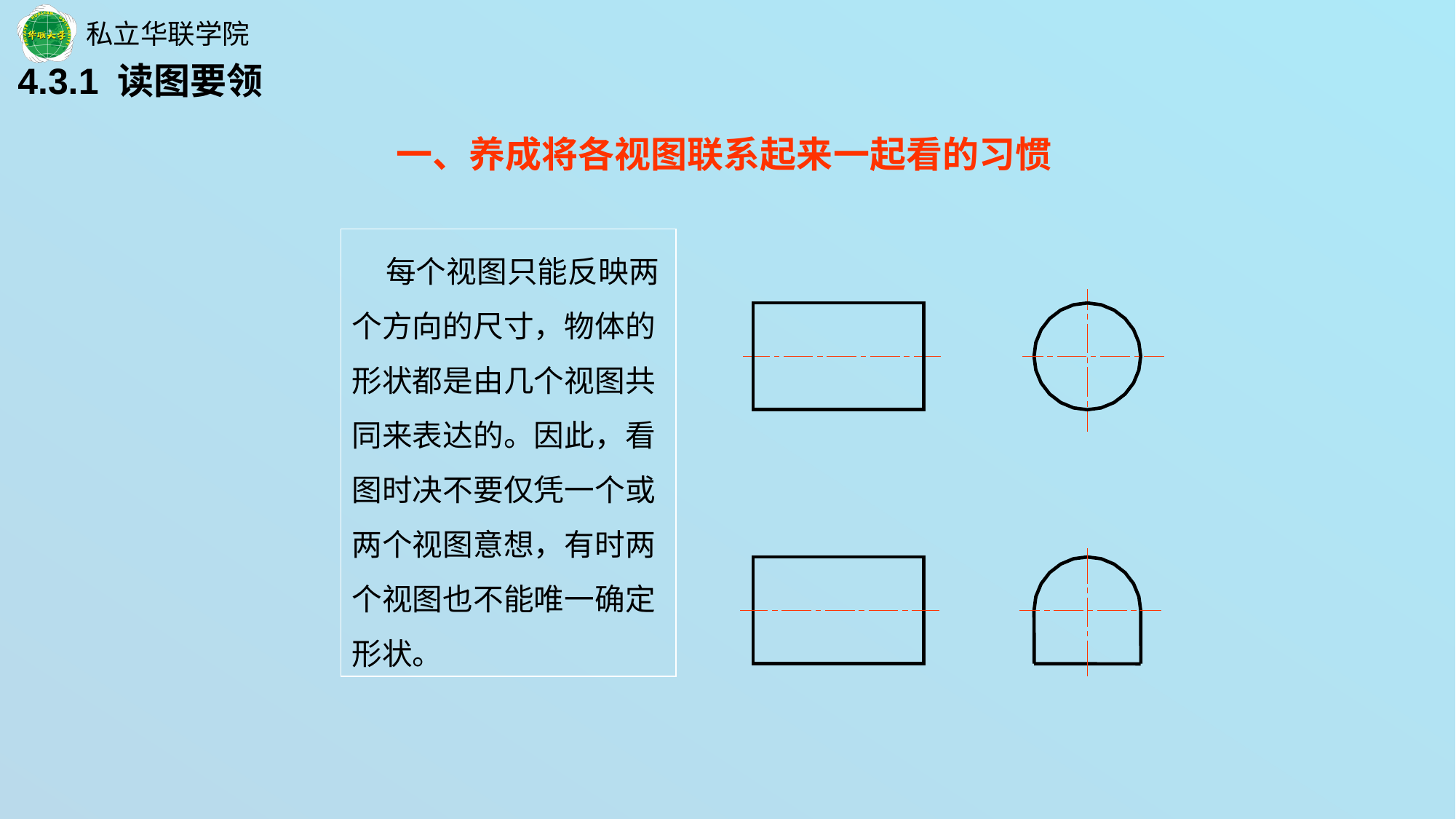

4.3.1 读图要领
一、养成将各视图联系起来一起看的习惯
    每个视图只能反映两个方向的尺寸，物体的形状都是由几个视图共同来表达的。因此，看图时决不要仅凭一个或两个视图意想，有时两个视图也不能唯一确定形状。